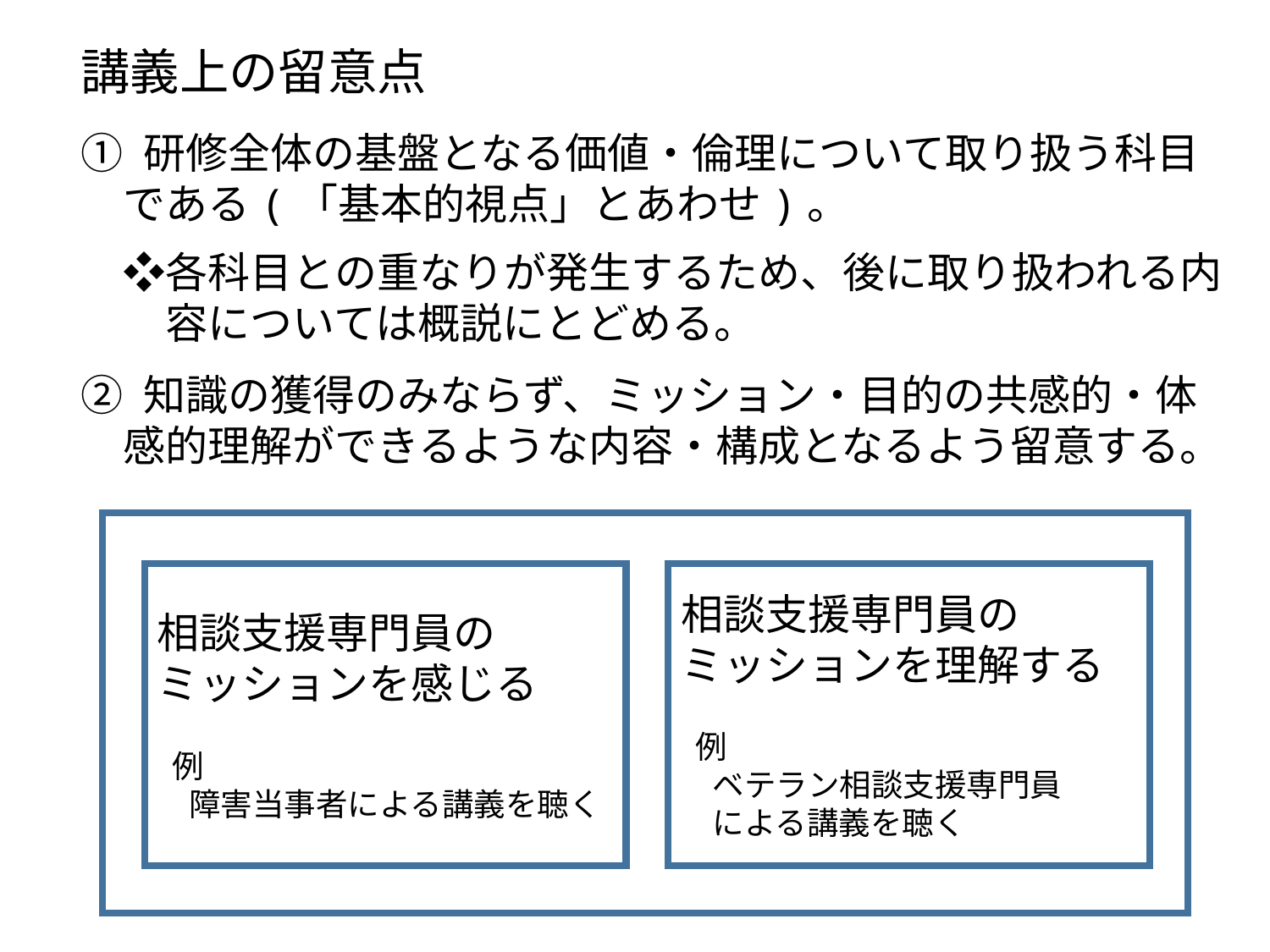

講義上の留意点

① 研修全体の基盤となる価値・倫理について取り扱う科目
　である(「基本的視点」とあわせ)。

　❖各科目との重なりが発生するため、後に取り扱われる内
　　容については概説にとどめる。

② 知識の獲得のみならず、ミッション・目的の共感的・体
　感的理解ができるような内容・構成となるよう留意する。

相談支援専門員の
ミッションを感じる

 例
　障害当事者による講義を聴く
相談支援専門員の
ミッションを理解する

 例
　ベテラン相談支援専門員
　による講義を聴く